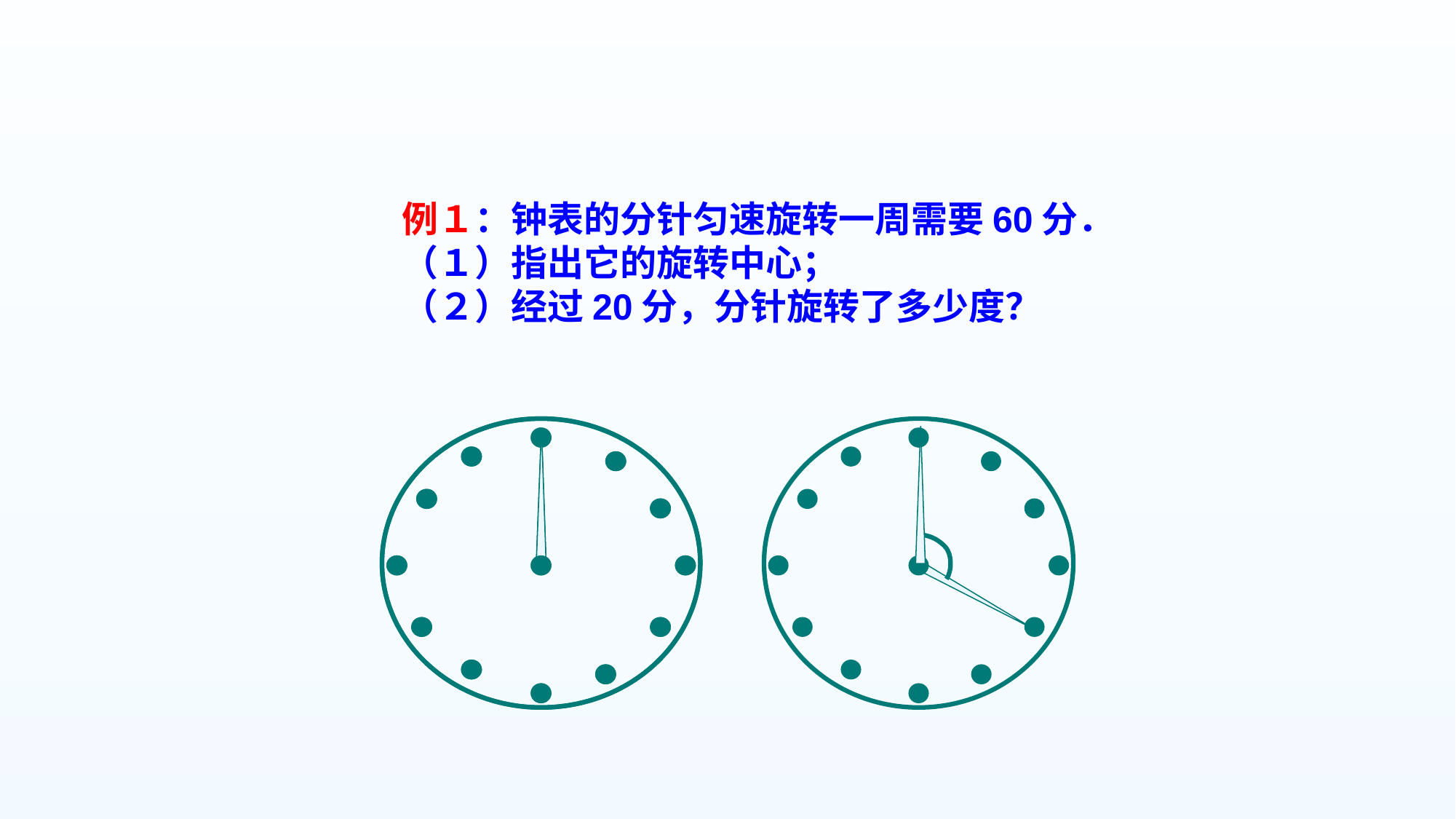

例１：钟表的分针匀速旋转一周需要60分．
（１）指出它的旋转中心；
（２）经过20分，分针旋转了多少度？